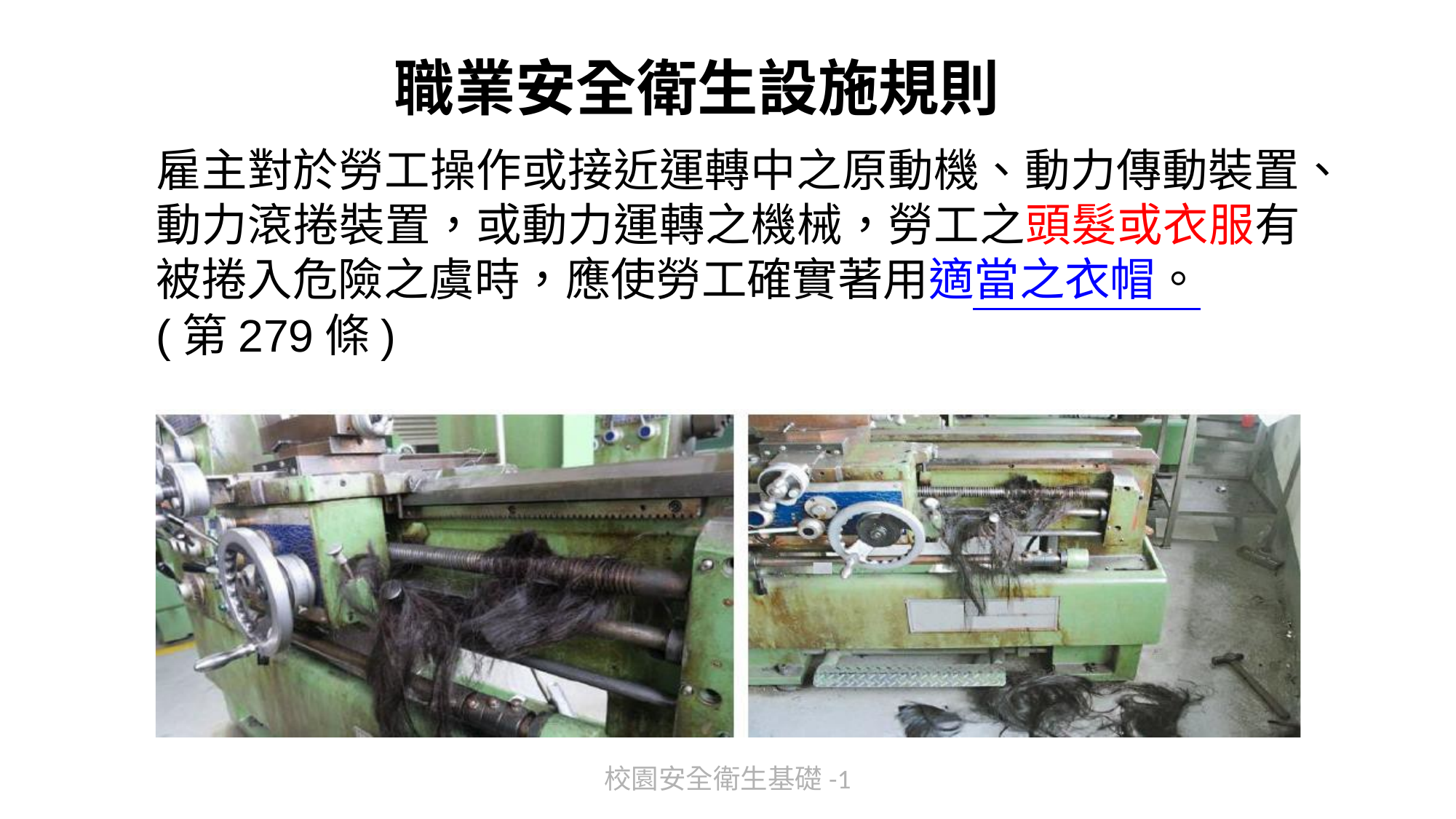

# 職業安全衛生設施規則
雇主對於勞工操作或接近運轉中之原動機、動力傳動裝置、動力滾捲裝置，或動力運轉之機械，勞工之頭髮或衣服有被捲入危險之虞時，應使勞工確實著用適當之衣帽。
(第279條)

校園安全衛生基礎-1
169